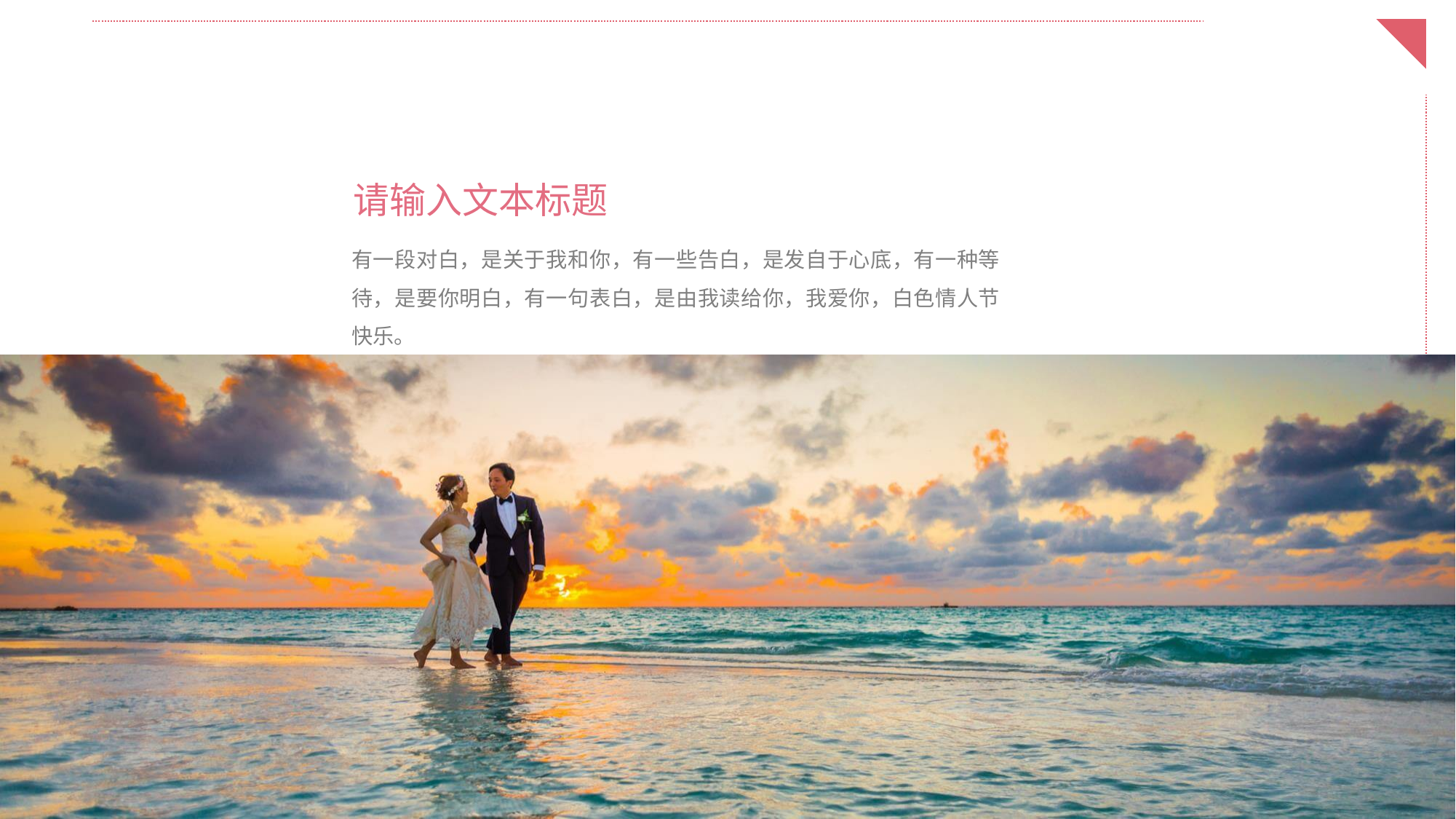

请输入文本标题
有一段对白，是关于我和你，有一些告白，是发自于心底，有一种等待，是要你明白，有一句表白，是由我读给你，我爱你，白色情人节快乐。